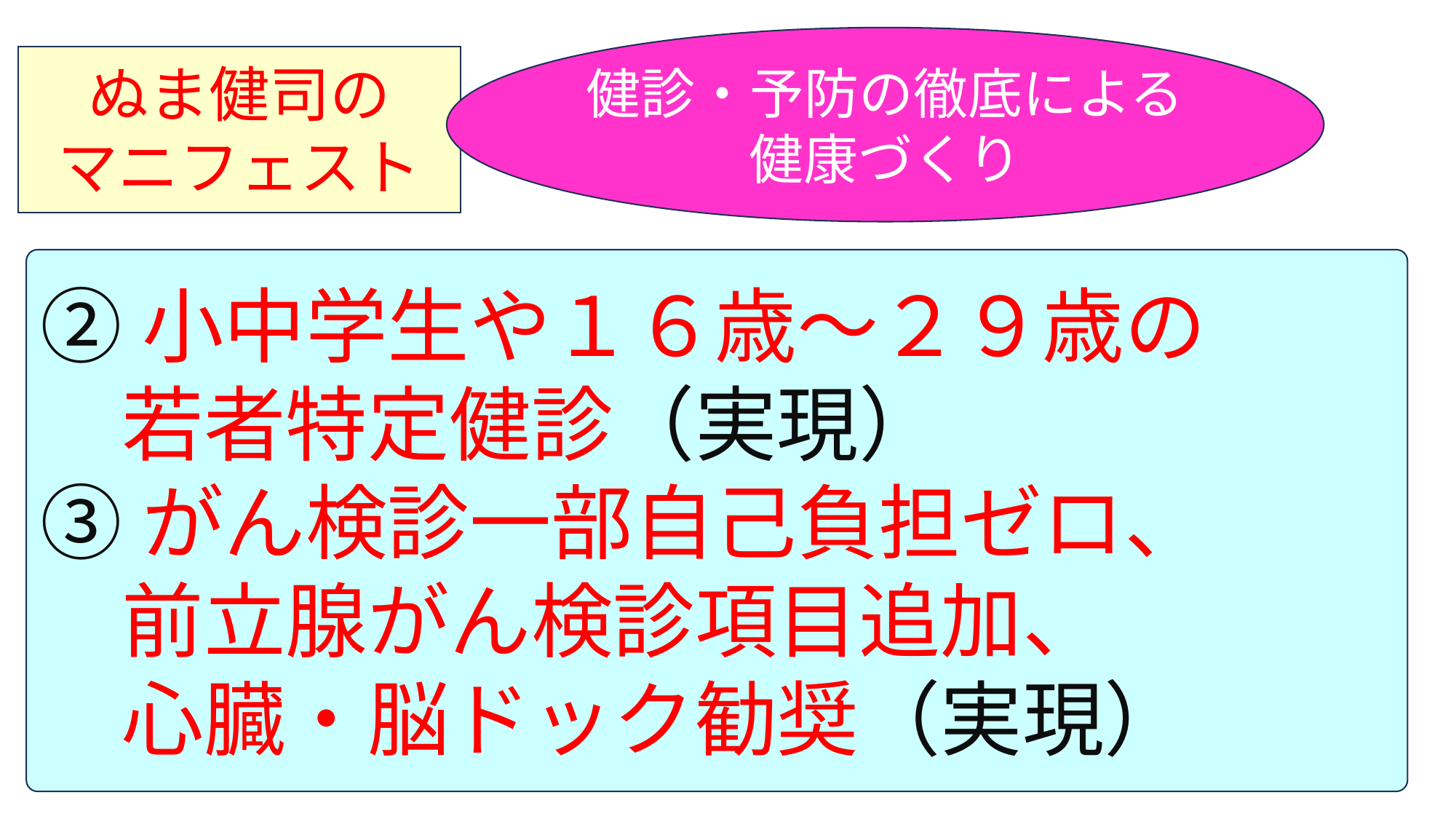

健診・予防の徹底による
健康づくり
ぬま健司の
マニフェスト
②小中学生や１６歳～２９歳の
　若者特定健診（実現）
③がん検診一部自己負担ゼロ、
　前立腺がん検診項目追加、
　心臓・脳ドック勧奨（実現）